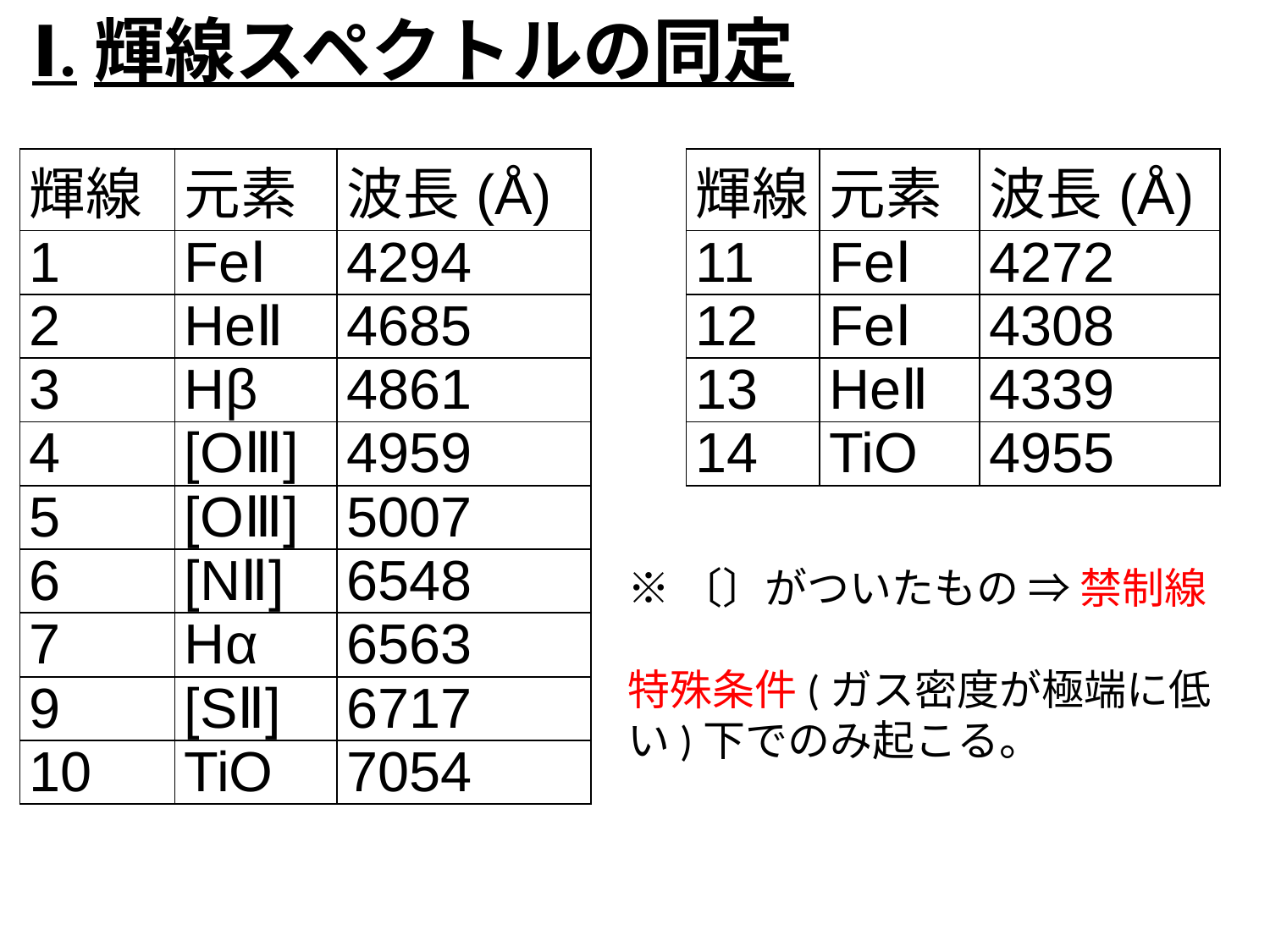

Ⅰ.輝線スペクトルの同定
| 輝線 | 元素 | 波長(Å) |  | 輝線 | 元素 | 波長(Å) |
| --- | --- | --- | --- | --- | --- | --- |
| 1 | FeⅠ | 4294 |  | 11 | FeⅠ | 4272 |
| 2 | HeⅡ | 4685 |  | 12 | FeⅠ | 4308 |
| 3 | Hβ | 4861 |  | 13 | HeⅡ | 4339 |
| 4 | [OⅢ] | 4959 |  | 14 | TiO | 4955 |
| 5 | [OⅢ] | 5007 |  |  |  |  |
| 6 | [NⅡ] | 6548 |  |  |  |  |
| 7 | Hα | 6563 |  |  |  |  |
| 9 | [SⅡ] | 6717 |  |  |  |  |
| 10 | TiO | 7054 |  |  |  |  |
※〔〕がついたもの ⇒ 禁制線

特殊条件(ガス密度が極端に低い)下でのみ起こる。